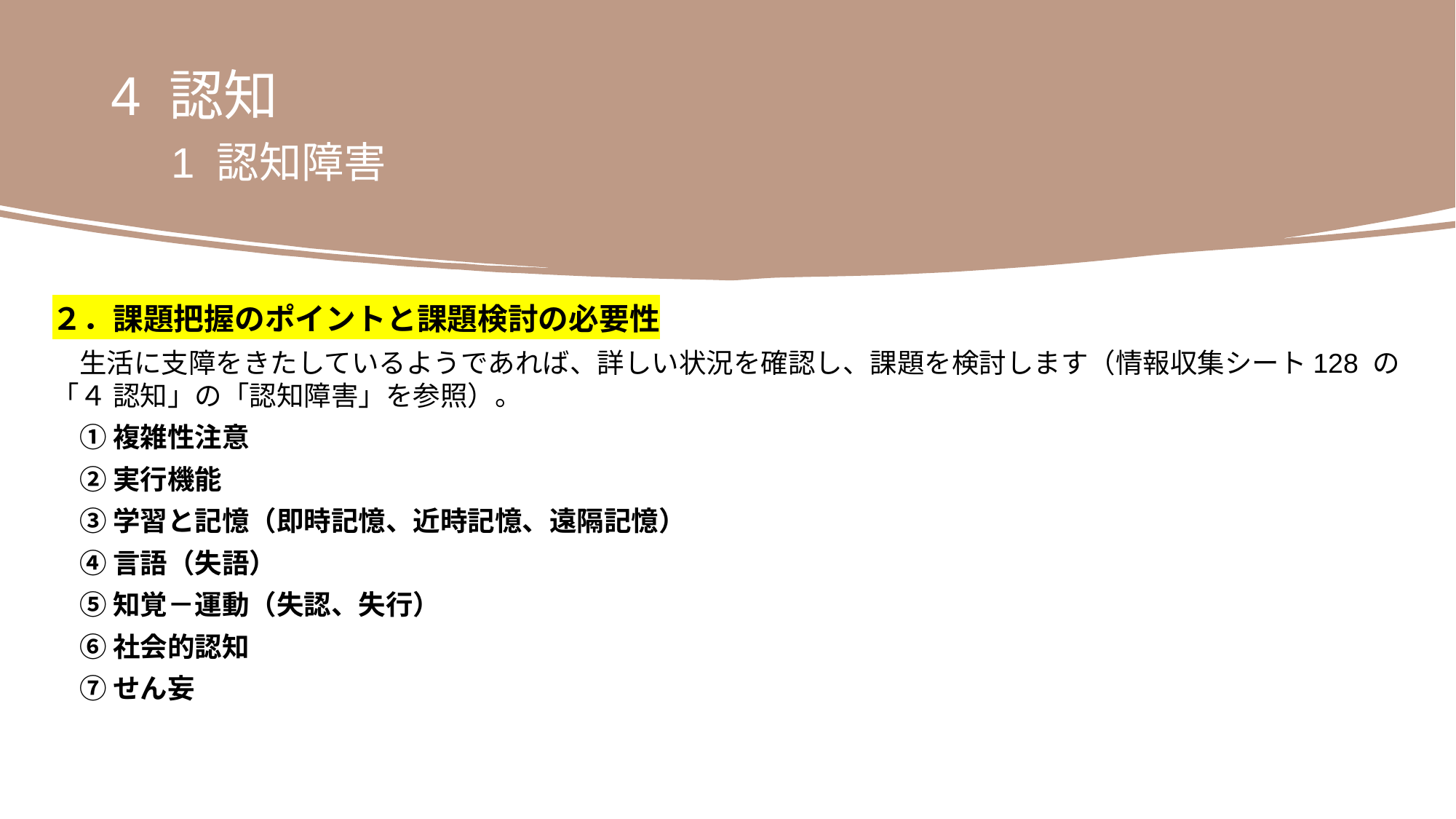

4 認知
　1 認知障害

２．課題把握のポイントと課題検討の必要性
　生活に支障をきたしているようであれば、詳しい状況を確認し、課題を検討します（情報収集シート128 の「４ 認知」の「認知障害」を参照）。
　① 複雑性注意
　② 実行機能
　③ 学習と記憶（即時記憶、近時記憶、遠隔記憶）
　④ 言語（失語）
　⑤ 知覚－運動（失認、失行）
　⑥ 社会的認知
　⑦ せん妄